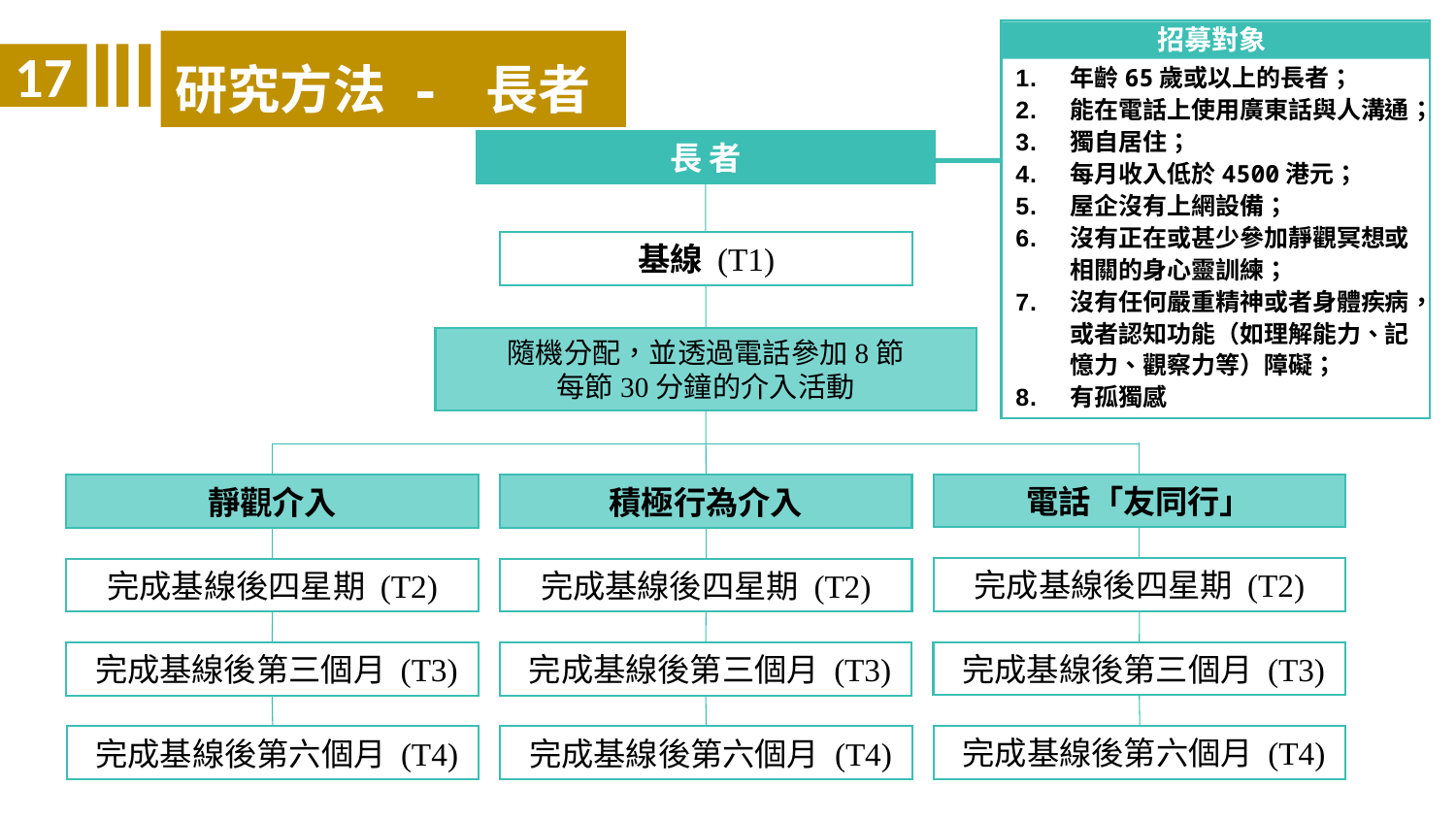

招募對象

年齡65歲或以上的長者；
能在電話上使用廣東話與人溝通；
獨自居住；
每月收入低於4500港元；
屋企沒有上網設備；
沒有正在或甚少參加靜觀冥想或相關的身心靈訓練；
沒有任何嚴重精神或者身體疾病，或者認知功能（如理解能力、記憶力、觀察力等）障礙；
有孤獨感
長 者
基線 (T1)
隨機分配，並透過電話參加8節
每節30分鐘的介入活動
電話「友同行」
靜觀介入
積極行為介入
完成基線後四星期 (T2)
完成基線後四星期 (T2)
完成基線後四星期 (T2)
完成基線後第三個月 (T3)
完成基線後第三個月 (T3)
完成基線後第三個月 (T3)
完成基線後第六個月 (T4)
完成基線後第六個月 (T4)
完成基線後第六個月 (T4)
研究方法 - 長者
17